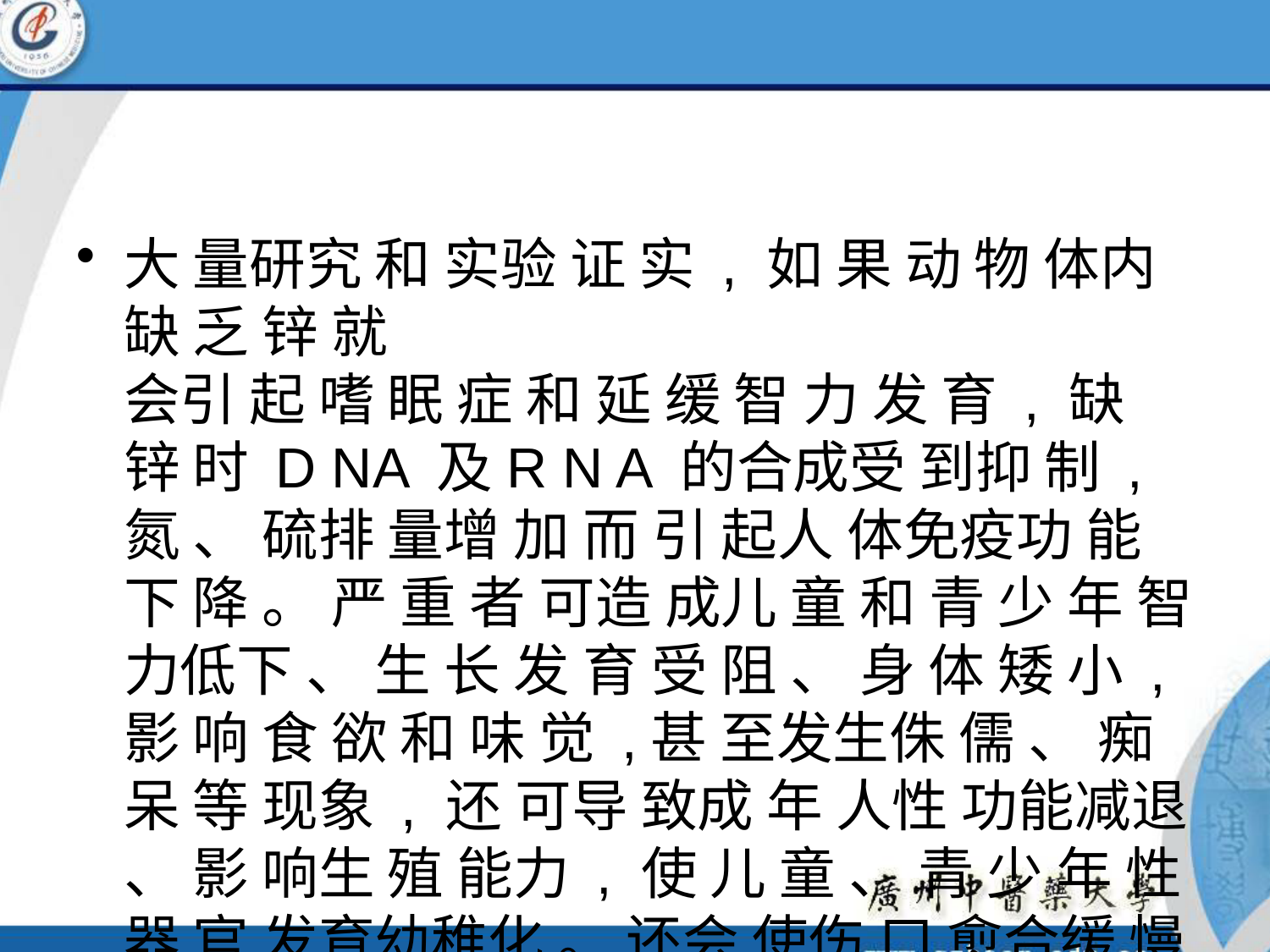

#
大 量研究 和 实验 证 实 , 如 果 动 物 体内 缺 乏 锌 就
会引 起 嗜 眠 症 和 延 缓 智 力 发 育 , 缺 锌 时 D NA 及R N A 的合成受 到抑 制 , 氮 、 硫排 量增 加 而 引 起人 体免疫功 能下 降 。 严 重 者 可造 成儿 童 和 青 少 年 智 力低下 、 生 长 发 育 受 阻 、 身 体 矮 小 , 影 响 食 欲 和 味 觉 ,甚 至发生侏 儒 、 痴呆 等 现象 , 还 可导 致成 年 人性 功能减退 、 影 响生 殖 能力 , 使 儿 童 、 青 少 年 性 器 官 发育幼稚化 。 还会 使伤 口 愈合缓 慢 、 引 起 皮 肤病 和 视力障碍 。 老 年 人缺 锌 时 产 生 衰 老 加 快 、 动作 呆 滞 、影 响健康 。 很 多 老 年慢 性 病 如 : 肿 瘤 、 肾 病 、 类 风湿性关节 炎 、 慢性 气 管 炎 及肠 道 吸 收 不 良等都影 响锌 的代谢 , 导致体 内锌含量 降低 而产 生 缺 锌 , 抗 病能力 降低 。 所 以 锌 对 防 治高血压 、 动 脉 硬化 及维 护心血 管 的功 能也起着 积 极 的作 用 。 人体缺 锌 时还 会发 生痊疮 、 多种 溃疡 性疾病 , 如 口 腔 溃疡 、 胃 溃疡 、小腿顽 固 性 溃 疡 、 痰 管 以 及 嗜 异 癣 , 如 爱 吃 纸 张 、泥 土等 。 在 一些 农村多 见 幼儿 常 抓 泥 土进 食 , 就是典型 的缺锌 症状 。